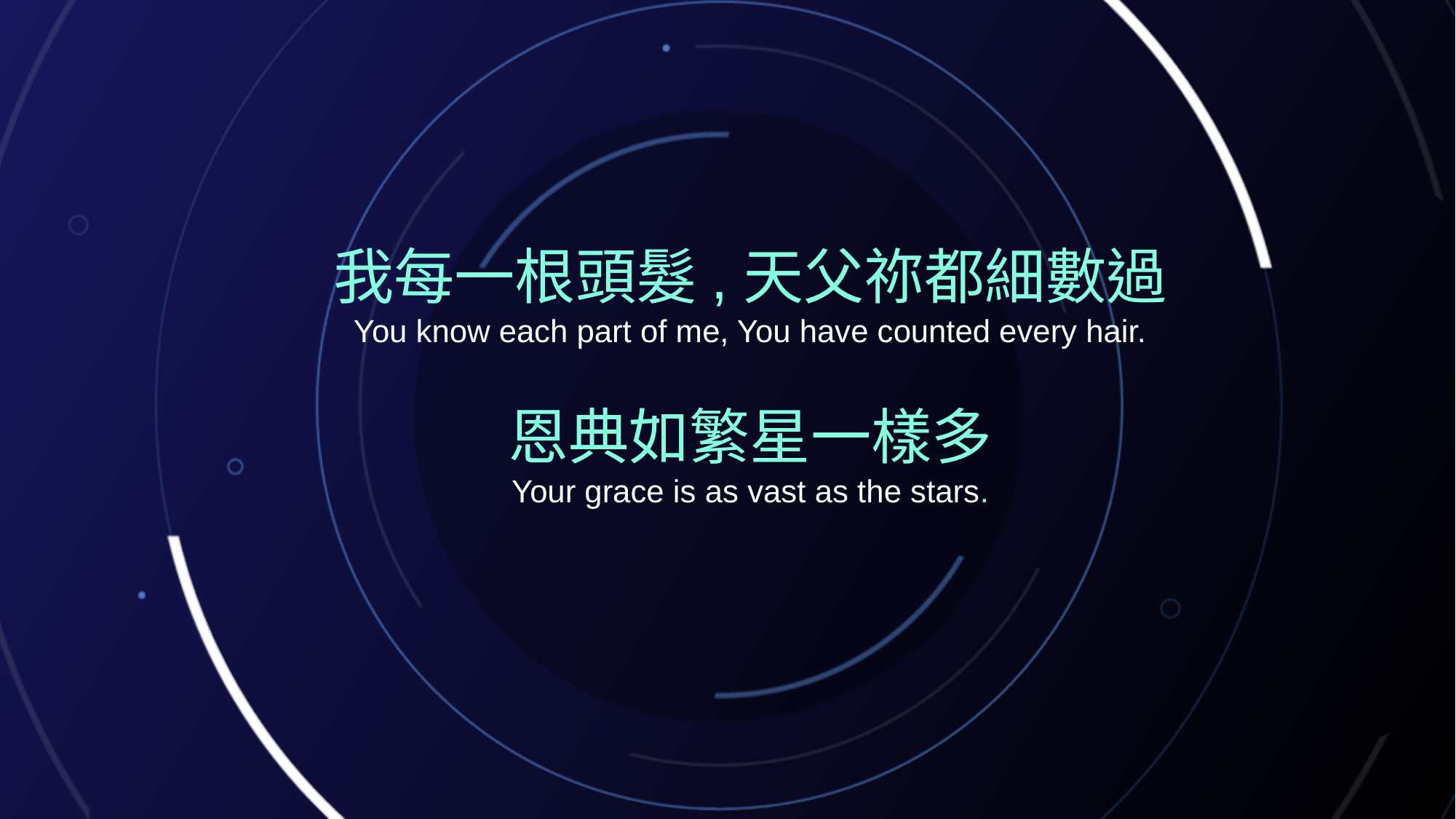

#
我每一根頭髮,天父祢都細數過
You know each part of me, You have counted every hair.

恩典如繁星一樣多
Your grace is as vast as the stars.